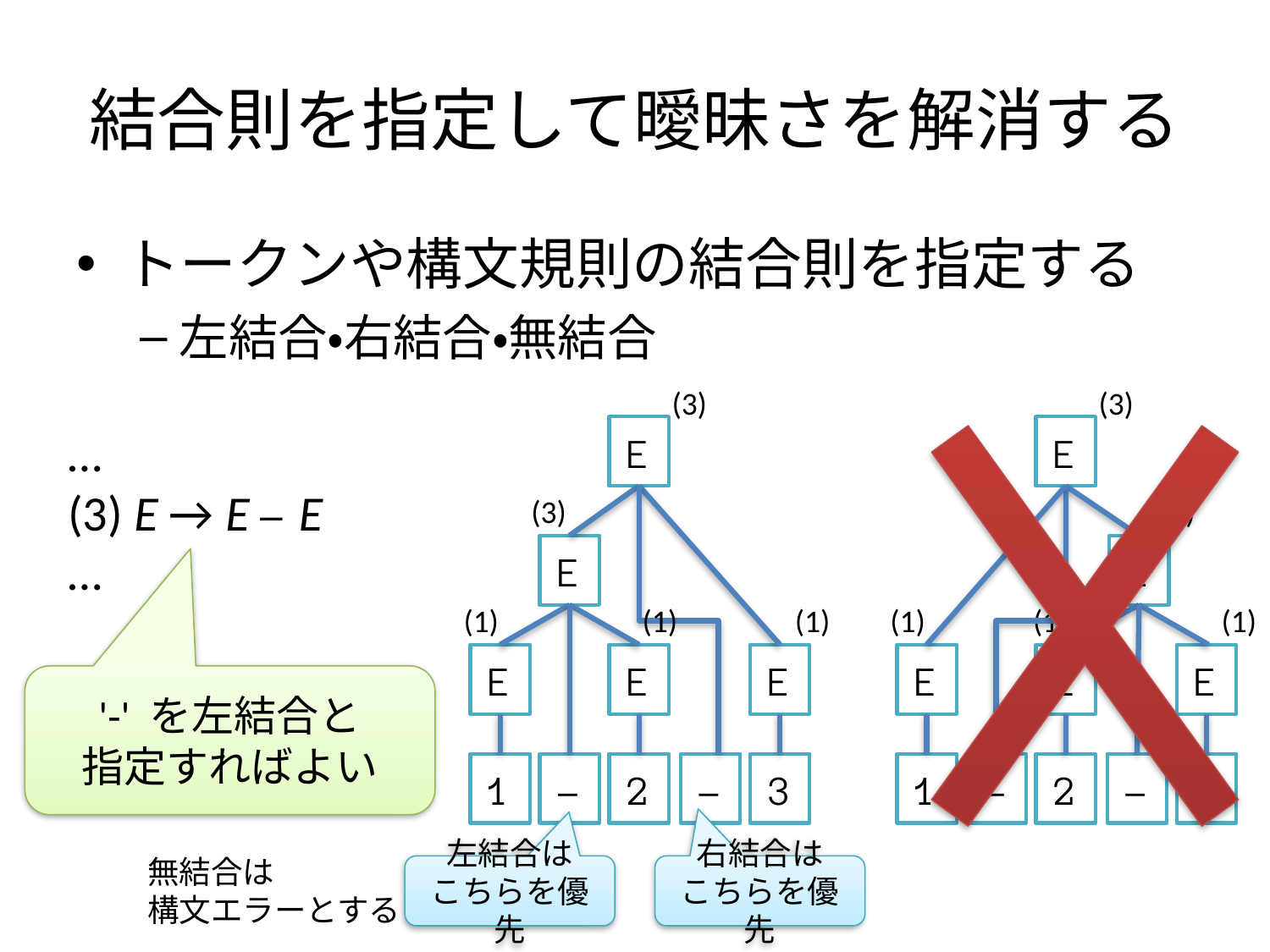

# 結合則を指定して曖昧さを解消する
トークンや構文規則の結合則を指定する
左結合・右結合・無結合

(3)
(3)
…
(3) E → E - E
…
E
E
(3)
(3)
E
E
(1)
(1)
(1)
(1)
(1)
(1)
E
E
E
E
E
E
'-' を左結合と
指定すればよい
1
-
2
-
3
1
-
2
-
3
無結合は
構文エラーとする
左結合は
こちらを優先
右結合は
こちらを優先